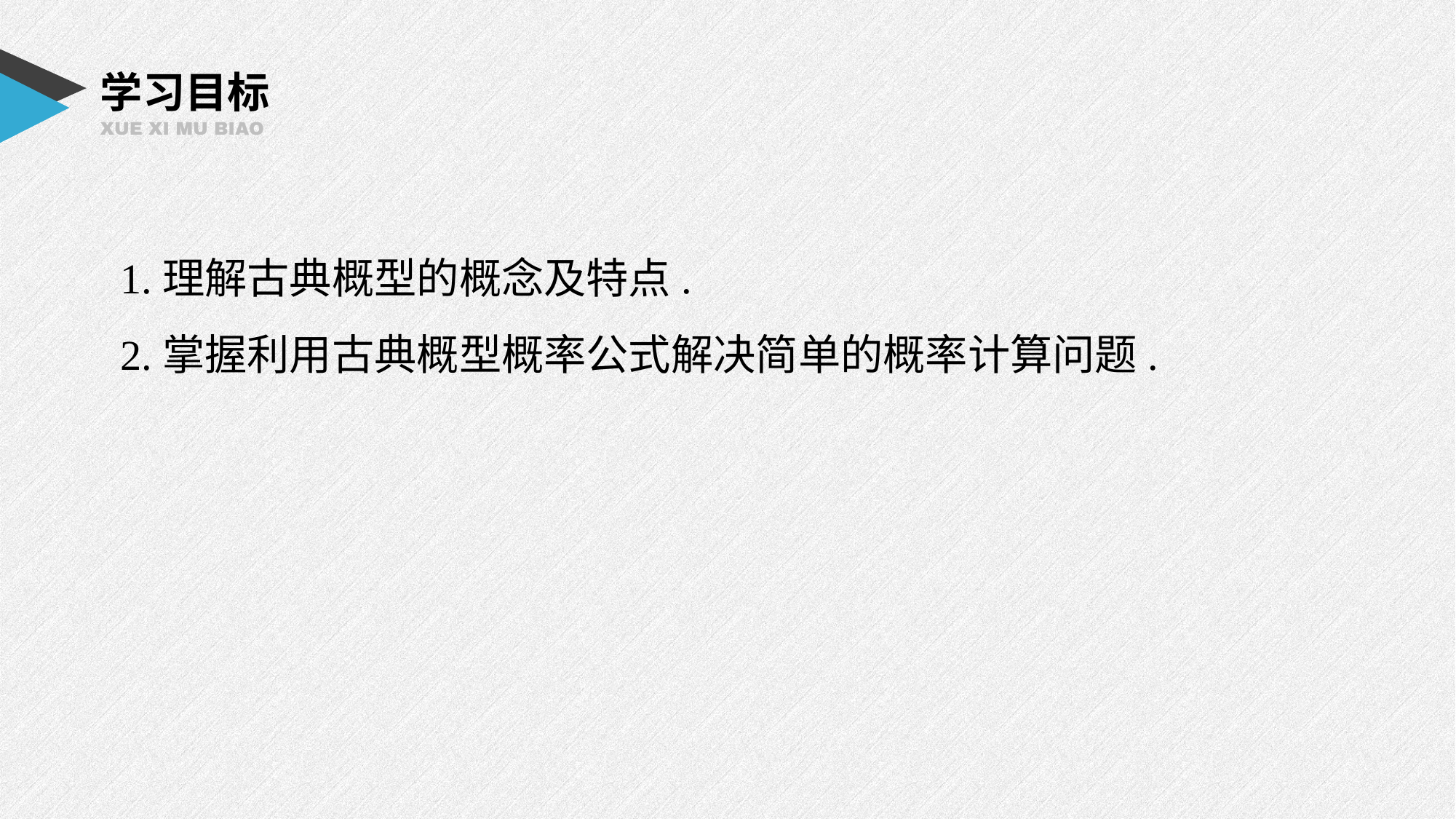

学习目标

XUE XI MU BIAO
1.理解古典概型的概念及特点.
2.掌握利用古典概型概率公式解决简单的概率计算问题.